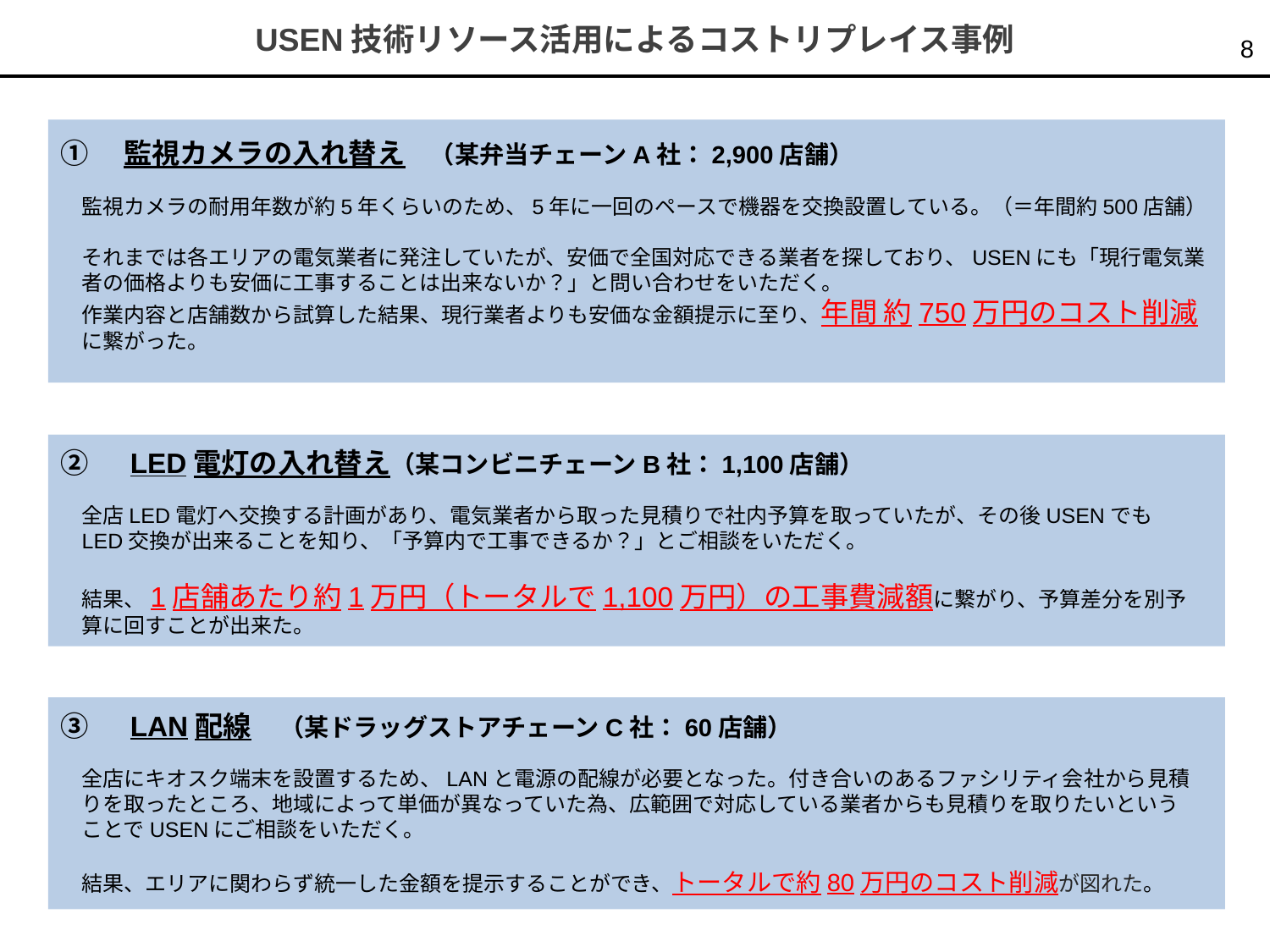

# USEN技術リソース活用によるコストリプレイス事例
8

①　監視カメラの入れ替え　（某弁当チェーンA社：2,900店舗）
監視カメラの耐用年数が約5年くらいのため、5年に一回のペースで機器を交換設置している。（＝年間約500店舗）

それまでは各エリアの電気業者に発注していたが、安価で全国対応できる業者を探しており、USENにも「現行電気業者の価格よりも安価に工事することは出来ないか？」と問い合わせをいただく。
作業内容と店舗数から試算した結果、現行業者よりも安価な金額提示に至り、年間 約750万円のコスト削減に繋がった。

②　LED電灯の入れ替え（某コンビニチェーンB社：1,100店舗）
全店LED電灯へ交換する計画があり、電気業者から取った見積りで社内予算を取っていたが、その後USENでもLED交換が出来ることを知り、「予算内で工事できるか？」とご相談をいただく。

結果、1店舗あたり約1万円（トータルで1,100万円）の工事費減額に繋がり、予算差分を別予算に回すことが出来た。

③　LAN配線　（某ドラッグストアチェーンC社：60店舗）
全店にキオスク端末を設置するため、LANと電源の配線が必要となった。付き合いのあるファシリティ会社から見積りを取ったところ、地域によって単価が異なっていた為、広範囲で対応している業者からも見積りを取りたいということでUSENにご相談をいただく。

結果、エリアに関わらず統一した金額を提示することができ、トータルで約80万円のコスト削減が図れた。